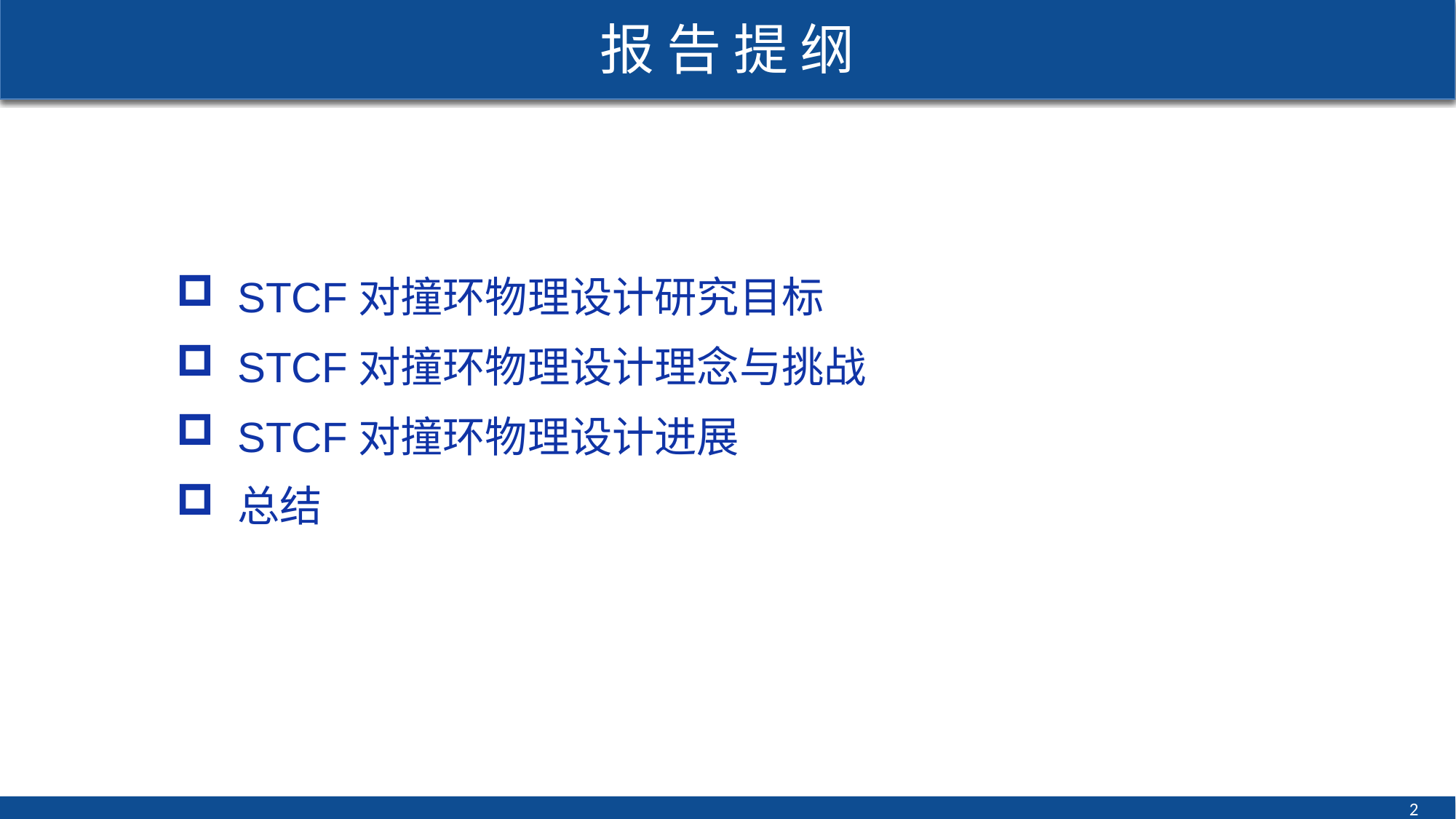

# 报 告 提 纲
STCF对撞环物理设计研究目标
STCF对撞环物理设计理念与挑战
STCF对撞环物理设计进展
总结